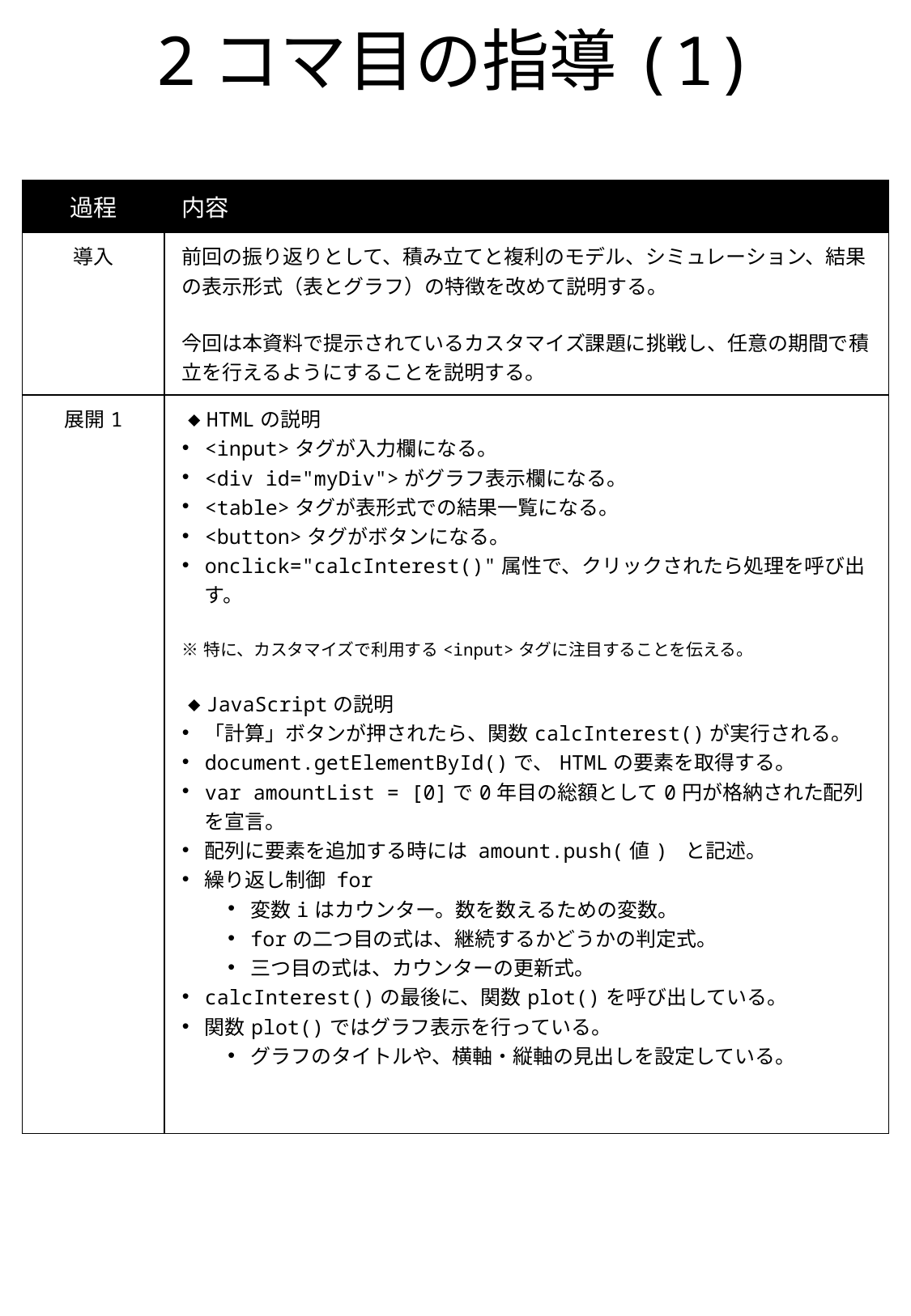

# 2コマ目の指導(1)
| 過程 | 内容 |
| --- | --- |
| 導入 | 前回の振り返りとして、積み立てと複利のモデル、シミュレーション、結果の表示形式（表とグラフ）の特徴を改めて説明する。 今回は本資料で提示されているカスタマイズ課題に挑戦し、任意の期間で積立を行えるようにすることを説明する。 |
| 展開1 | ◆HTMLの説明 <input>タグが入力欄になる。 <div id="myDiv">がグラフ表示欄になる。 <table>タグが表形式での結果一覧になる。 <button>タグがボタンになる。 onclick="calcInterest()"属性で、クリックされたら処理を呼び出す。 ※特に、カスタマイズで利用する<input>タグに注目することを伝える。 ◆JavaScriptの説明 「計算」ボタンが押されたら、関数calcInterest()が実行される。 document.getElementById()で、HTMLの要素を取得する。 var amountList = [0]で0年目の総額として0円が格納された配列を宣言。 配列に要素を追加する時には amount.push(値) と記述。 繰り返し制御 for 変数iはカウンター。数を数えるための変数。 forの二つ目の式は、継続するかどうかの判定式。 三つ目の式は、カウンターの更新式。 calcInterest()の最後に、関数plot()を呼び出している。 関数plot()ではグラフ表示を行っている。 グラフのタイトルや、横軸・縦軸の見出しを設定している。 |